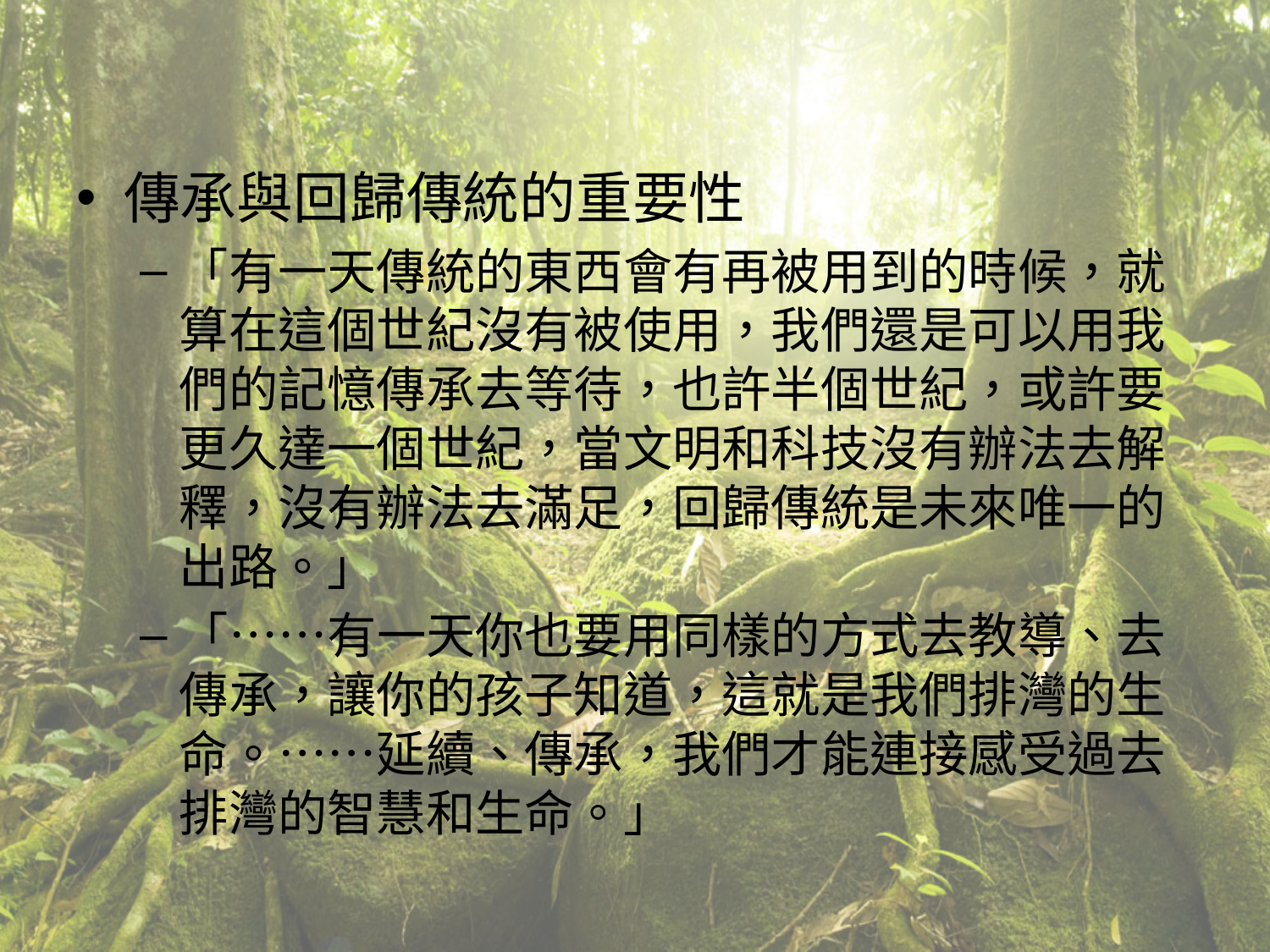

傳承與回歸傳統的重要性
「有一天傳統的東西會有再被用到的時候，就算在這個世紀沒有被使用，我們還是可以用我們的記憶傳承去等待，也許半個世紀，或許要更久達一個世紀，當文明和科技沒有辦法去解釋，沒有辦法去滿足，回歸傳統是未來唯一的出路。」
「……有一天你也要用同樣的方式去教導、去傳承，讓你的孩子知道，這就是我們排灣的生命。……延續、傳承，我們才能連接感受過去排灣的智慧和生命。」